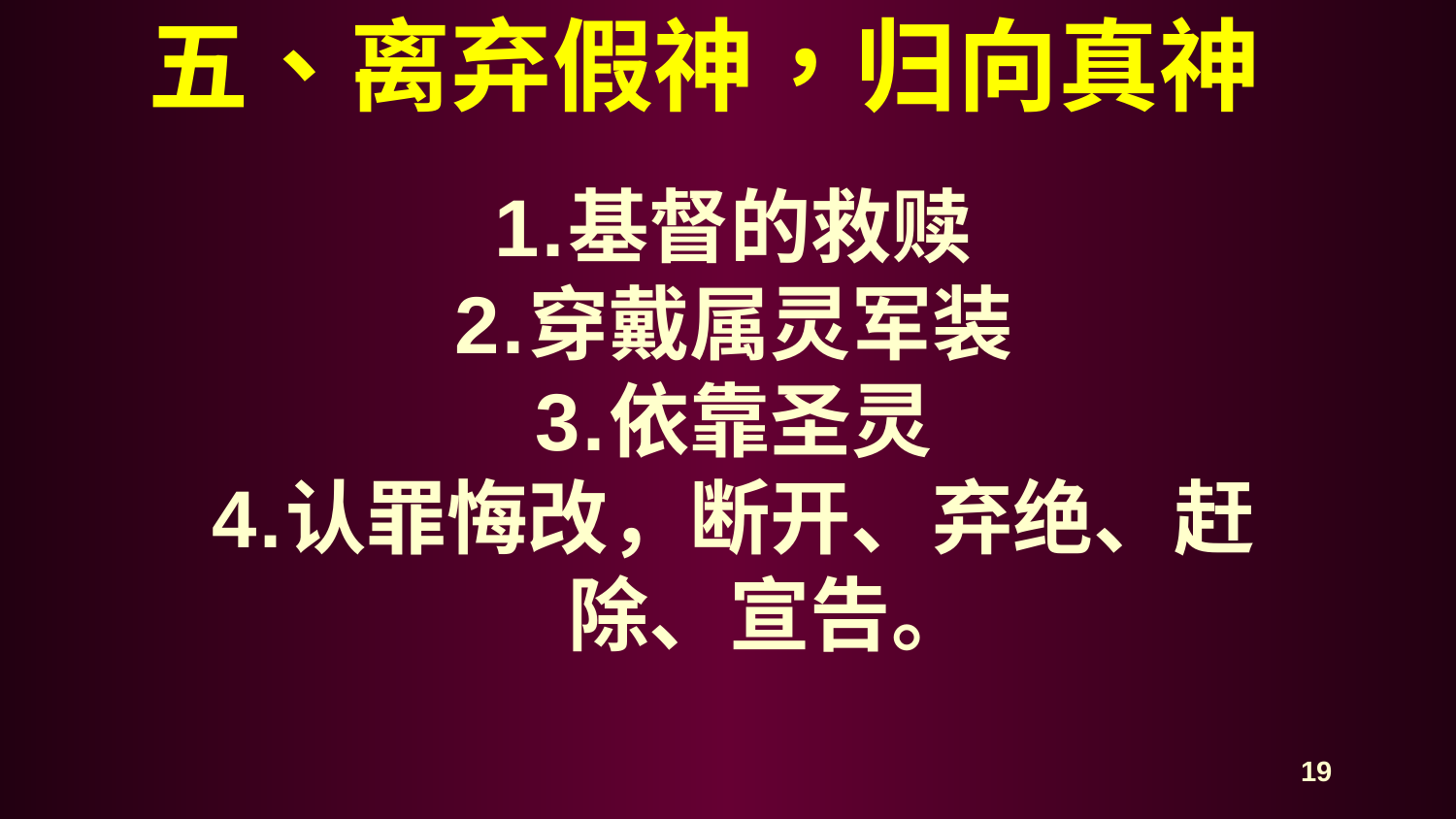

五、离弃假神，归向真神
基督的救赎
穿戴属灵军装
依靠圣灵
认罪悔改，断开、弃绝、赶除、宣告。

19